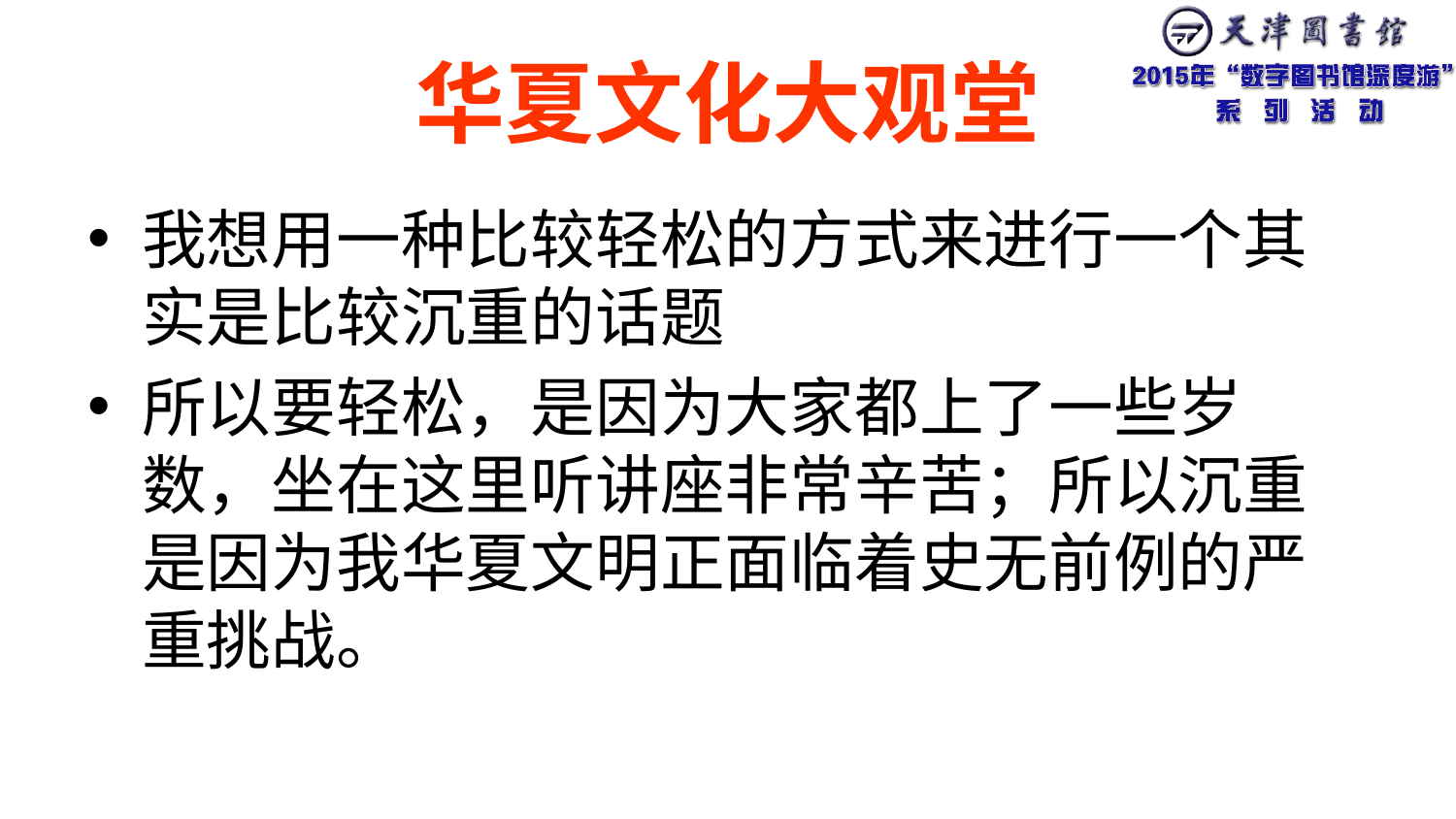

# 华夏文化大观堂
我想用一种比较轻松的方式来进行一个其实是比较沉重的话题
所以要轻松，是因为大家都上了一些岁数，坐在这里听讲座非常辛苦；所以沉重是因为我华夏文明正面临着史无前例的严重挑战。